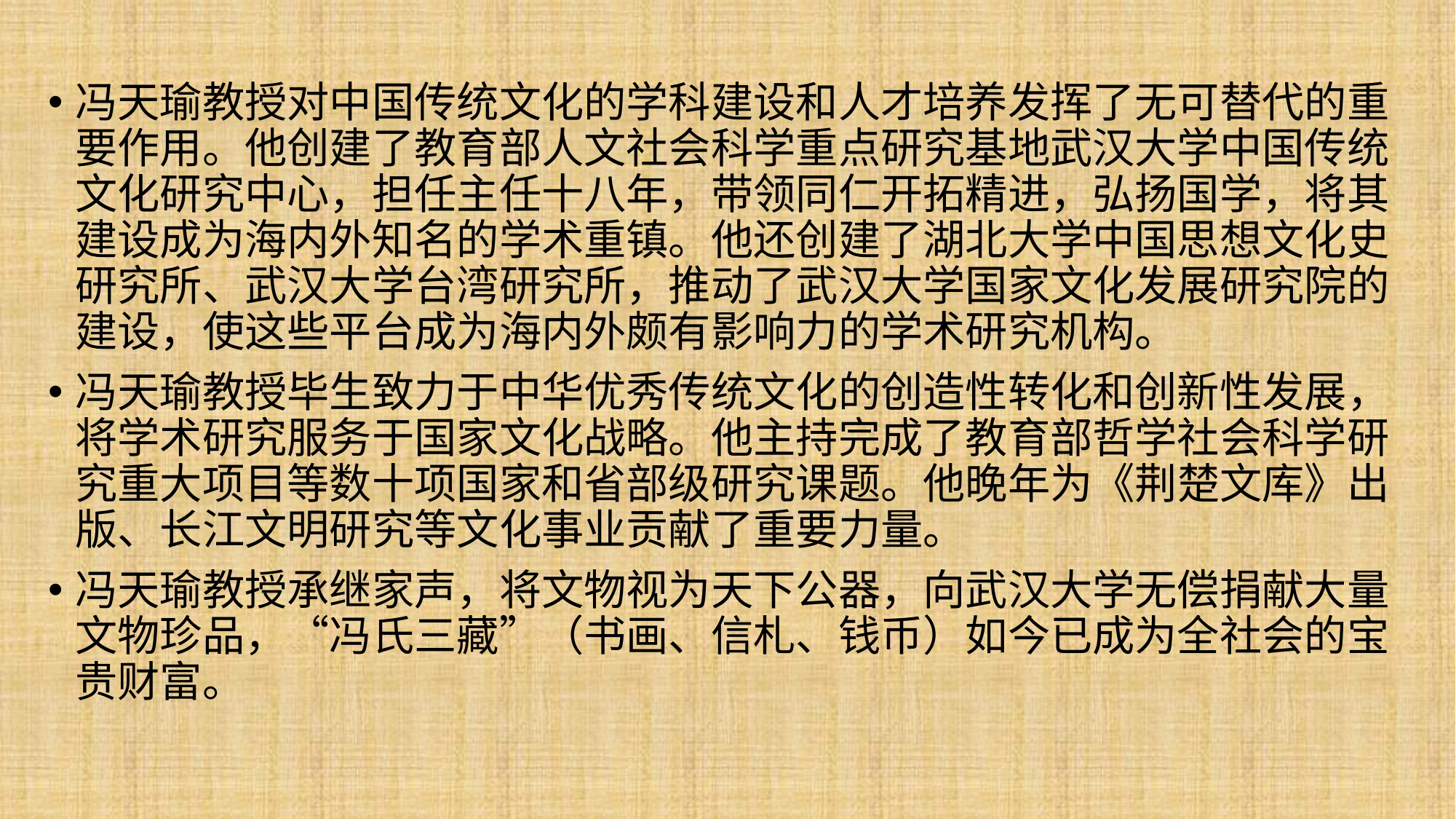

冯天瑜教授对中国传统文化的学科建设和人才培养发挥了无可替代的重要作用。他创建了教育部人文社会科学重点研究基地武汉大学中国传统文化研究中心，担任主任十八年，带领同仁开拓精进，弘扬国学，将其建设成为海内外知名的学术重镇。他还创建了湖北大学中国思想文化史研究所、武汉大学台湾研究所，推动了武汉大学国家文化发展研究院的建设，使这些平台成为海内外颇有影响力的学术研究机构。
冯天瑜教授毕生致力于中华优秀传统文化的创造性转化和创新性发展，将学术研究服务于国家文化战略。他主持完成了教育部哲学社会科学研究重大项目等数十项国家和省部级研究课题。他晚年为《荆楚文库》出版、长江文明研究等文化事业贡献了重要力量。
冯天瑜教授承继家声，将文物视为天下公器，向武汉大学无偿捐献大量文物珍品，“冯氏三藏”（书画、信札、钱币）如今已成为全社会的宝贵财富。